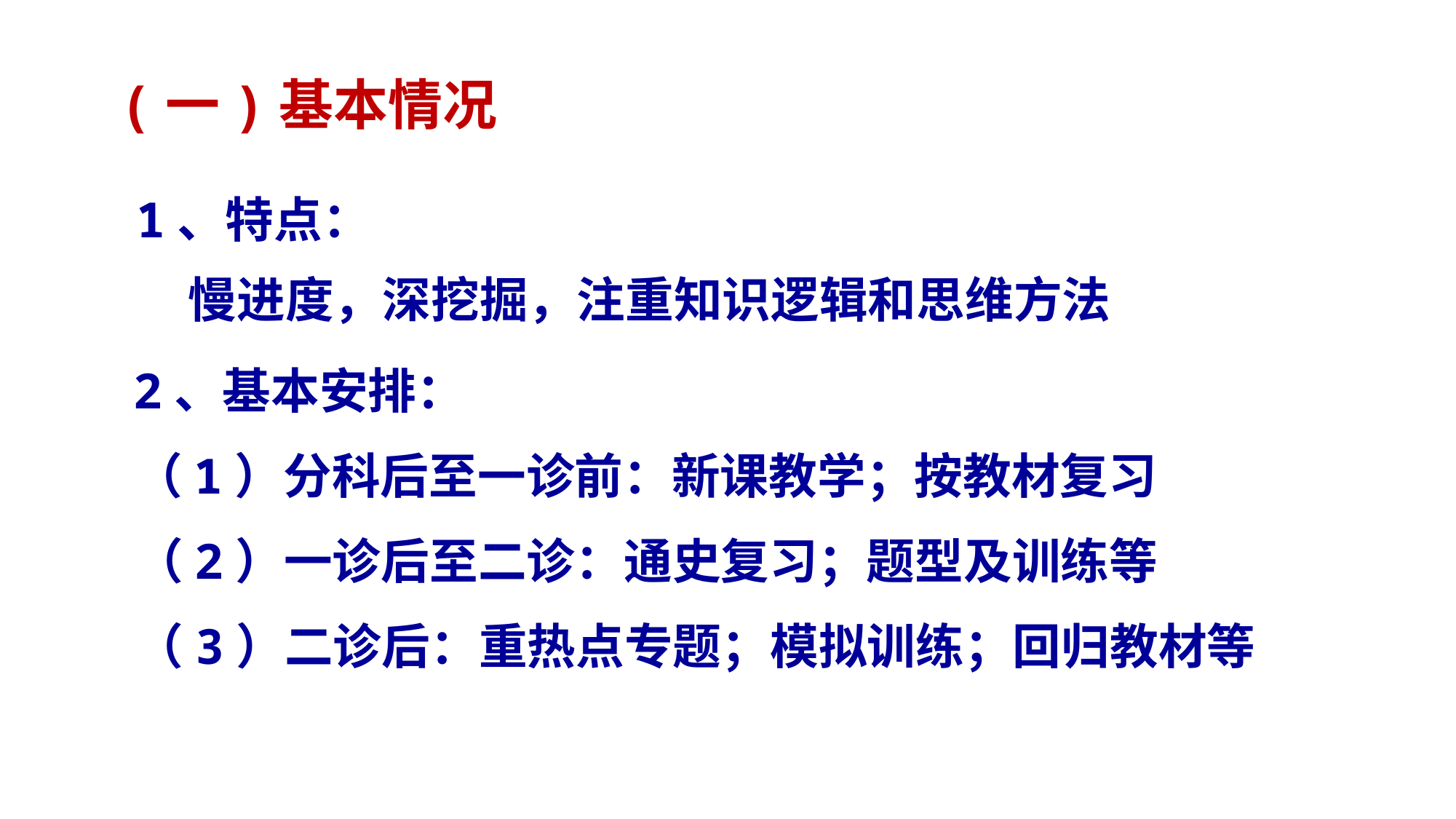

(一)基本情况
1、特点：
  慢进度，深挖掘，注重知识逻辑和思维方法
2、基本安排：
（1）分科后至一诊前：新课教学；按教材复习
（2）一诊后至二诊：通史复习；题型及训练等
（3）二诊后：重热点专题；模拟训练；回归教材等